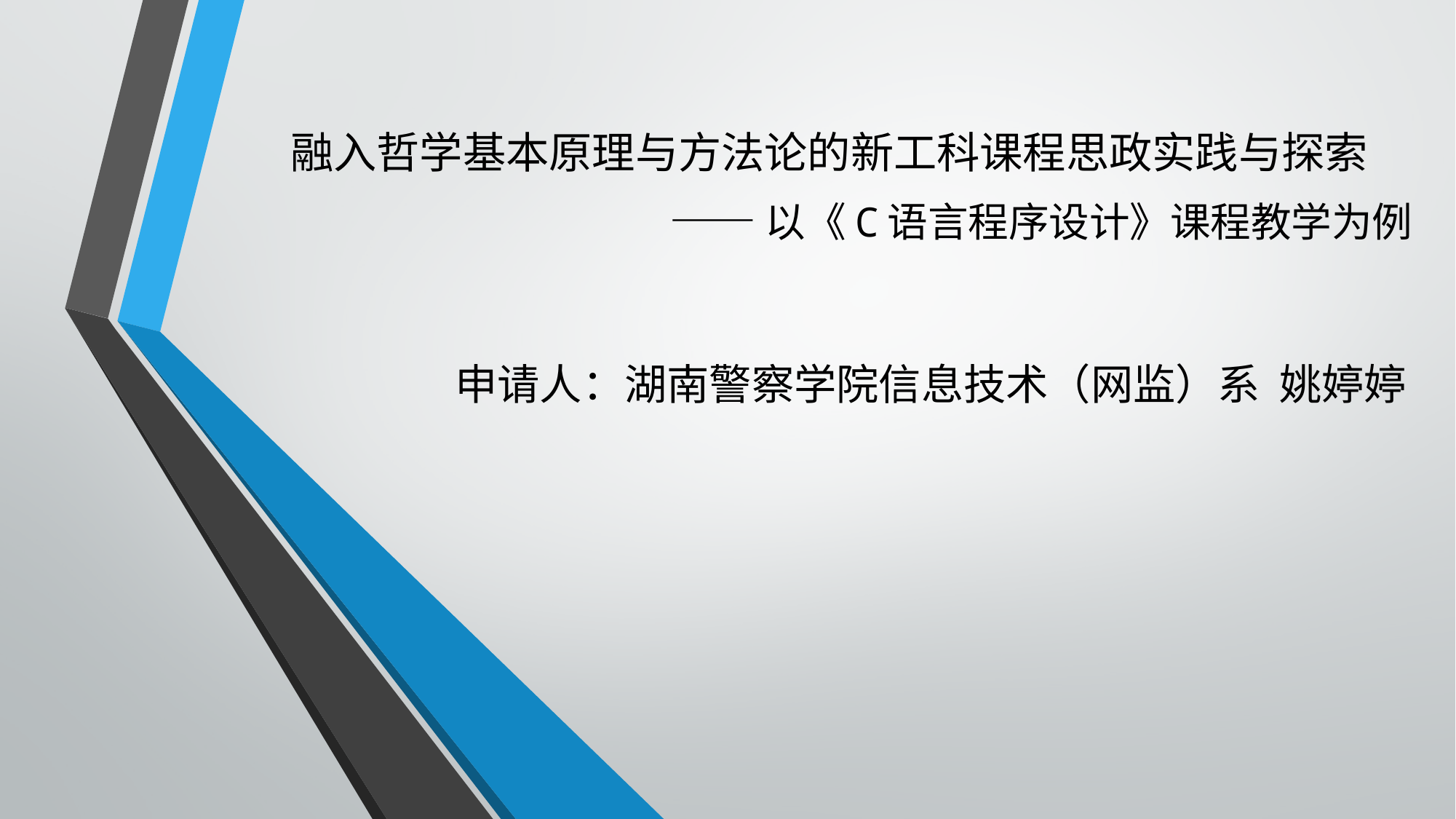

融入哲学基本原理与方法论的新工科课程思政实践与探索
——以《C语言程序设计》课程教学为例
申请人：湖南警察学院信息技术（网监）系  姚婷婷